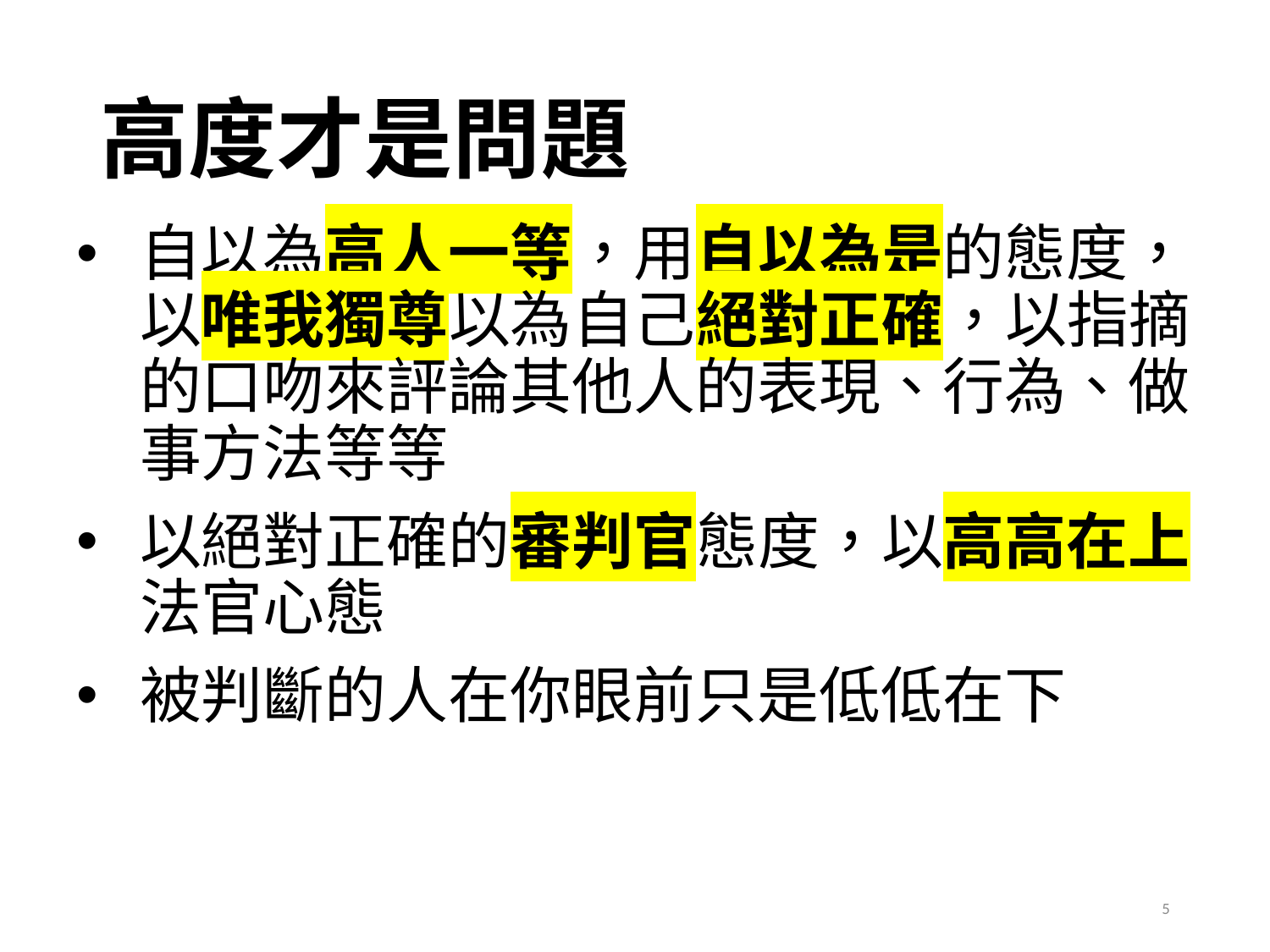

# 高度才是問題
自以為高人一等，用自以為是的態度，以唯我獨尊以為自己絕對正確，以指摘的口吻來評論其他人的表現、行為、做事方法等等
以絕對正確的審判官態度，以高高在上法官心態
被判斷的人在你眼前只是低低在下

5